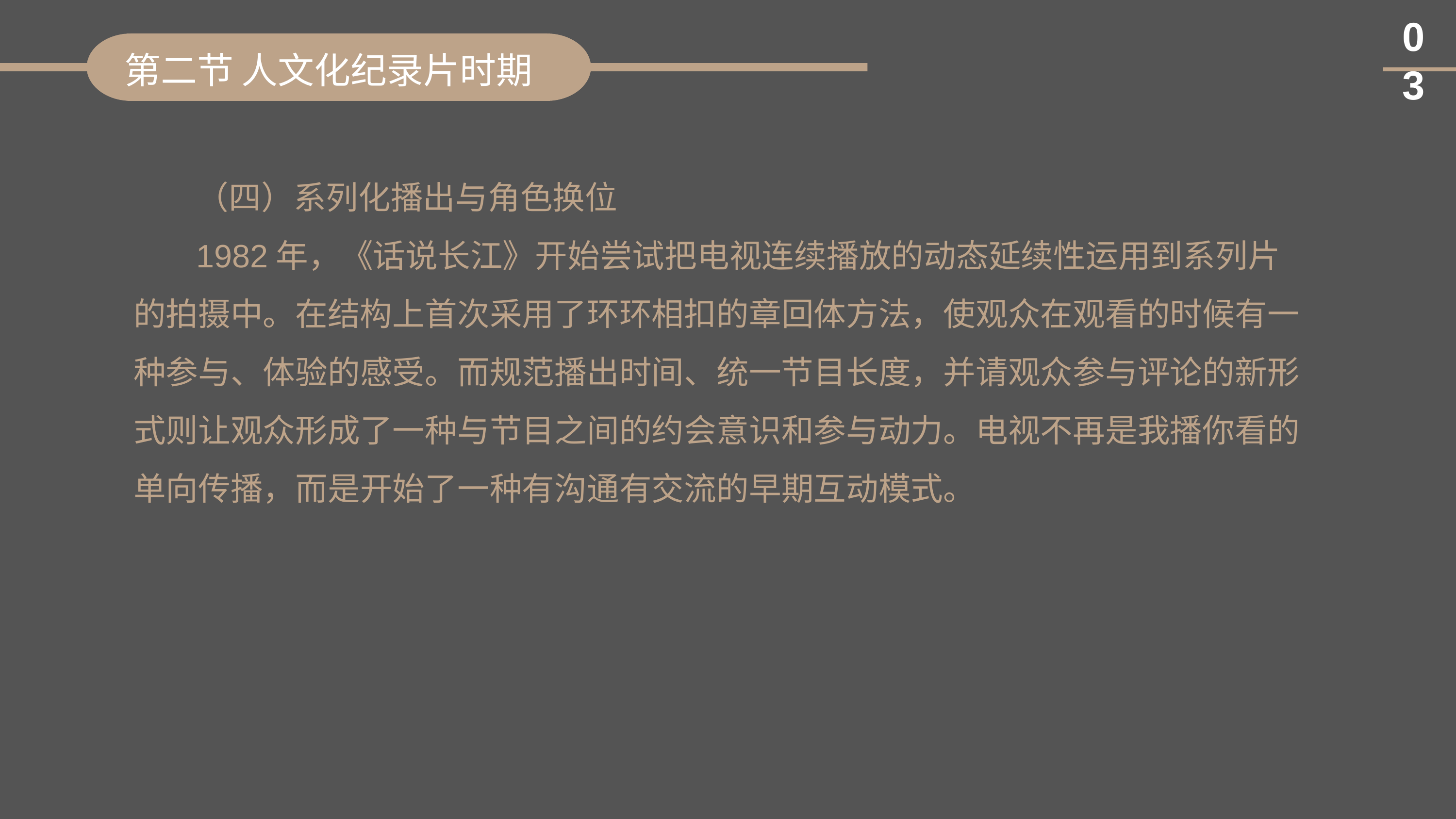

03

第二节 人文化纪录片时期

（四）系列化播出与角色换位
1982年，《话说长江》开始尝试把电视连续播放的动态延续性运用到系列片的拍摄中。在结构上首次采用了环环相扣的章回体方法，使观众在观看的时候有一种参与、体验的感受。而规范播出时间、统一节目长度，并请观众参与评论的新形式则让观众形成了一种与节目之间的约会意识和参与动力。电视不再是我播你看的单向传播，而是开始了一种有沟通有交流的早期互动模式。